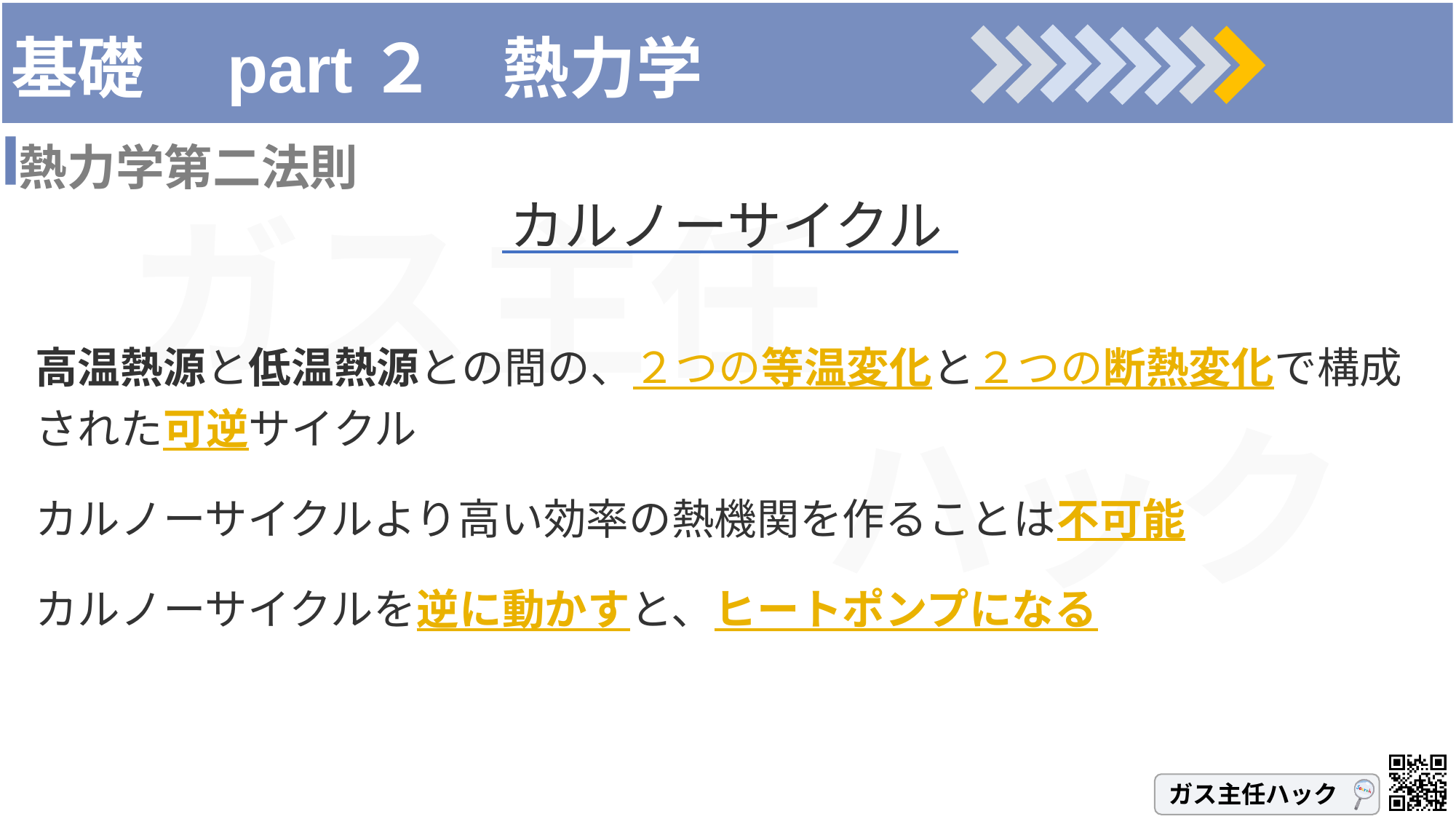

# 基礎　part２　熱力学

熱力学第二法則

カルノーサイクル
高温熱源と低温熱源との間の、２つの等温変化と２つの断熱変化で構成された可逆サイクル
カルノーサイクルより高い効率の熱機関を作ることは不可能
カルノーサイクルを逆に動かすと、ヒートポンプになる